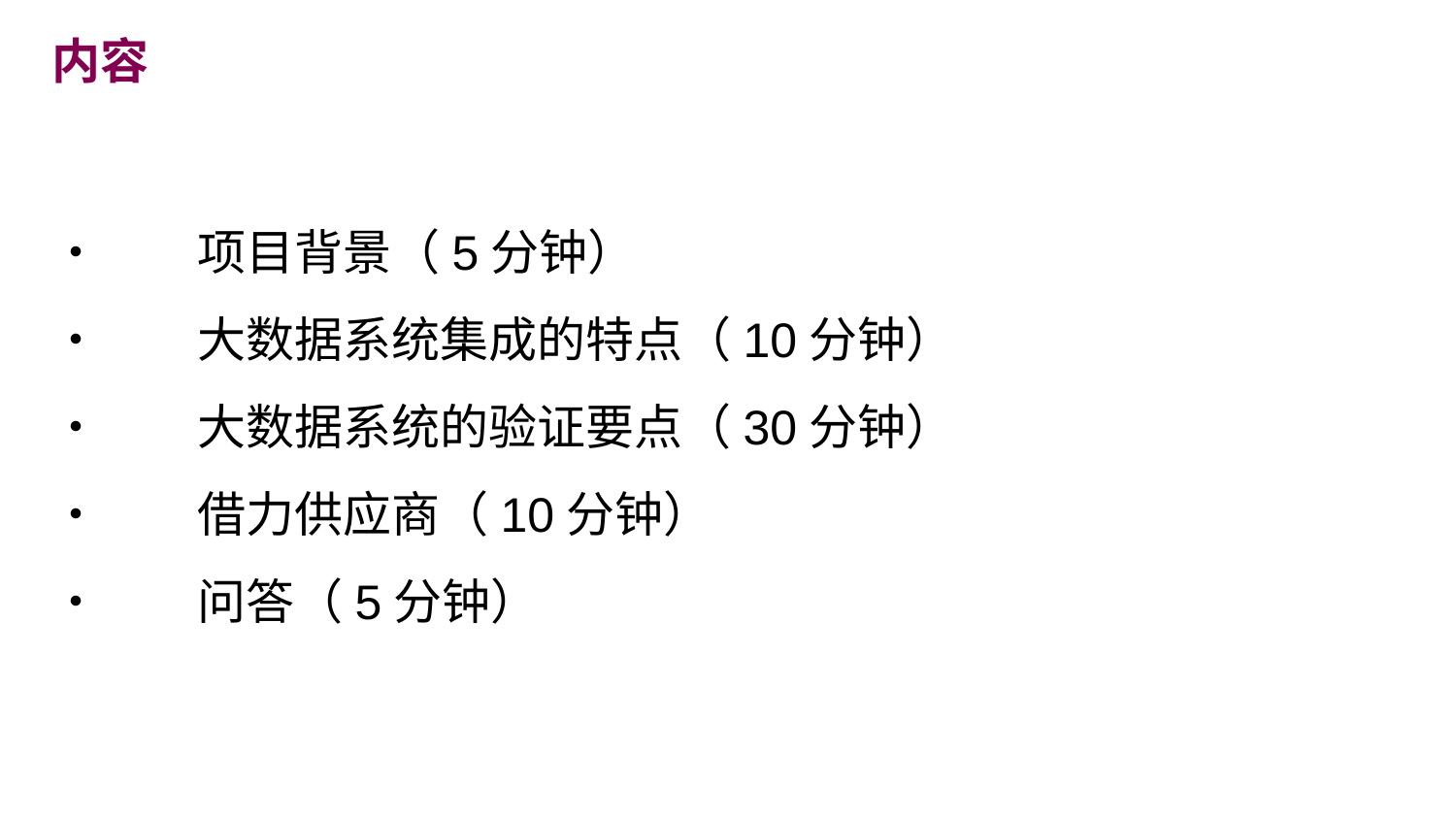

# 内容
•	项目背景（5分钟）
•	大数据系统集成的特点（10分钟）
•	大数据系统的验证要点（30分钟）
•	借力供应商（10分钟）
•	问答（5分钟）